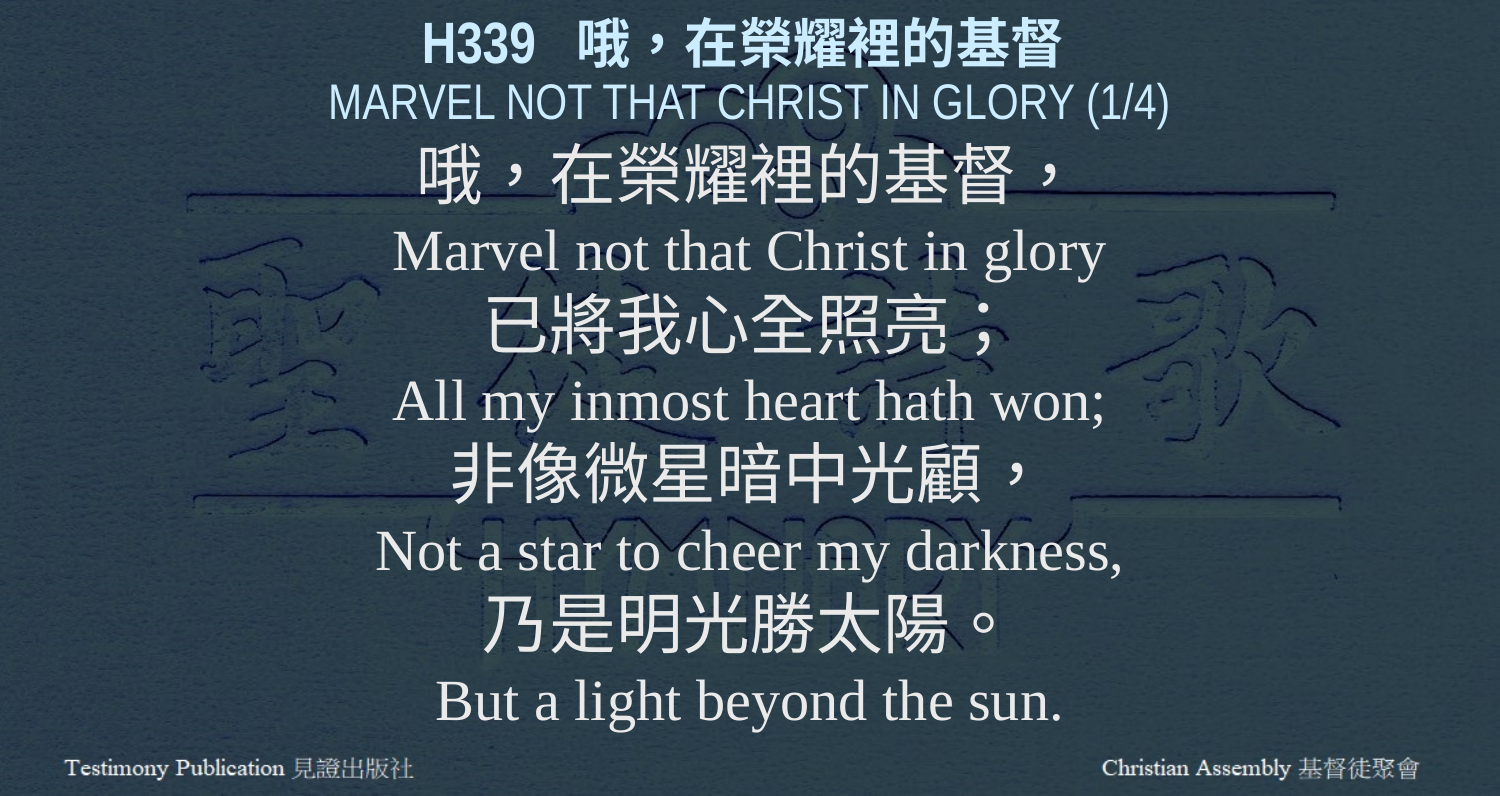

H339  哦，在榮耀裡的基督
MARVEL NOT THAT CHRIST IN GLORY (1/4)
哦，在榮耀裡的基督，
Marvel not that Christ in glory
已將我心全照亮；
All my inmost heart hath won;
非像微星暗中光顧，
Not a star to cheer my darkness,
乃是明光勝太陽。
But a light beyond the sun.